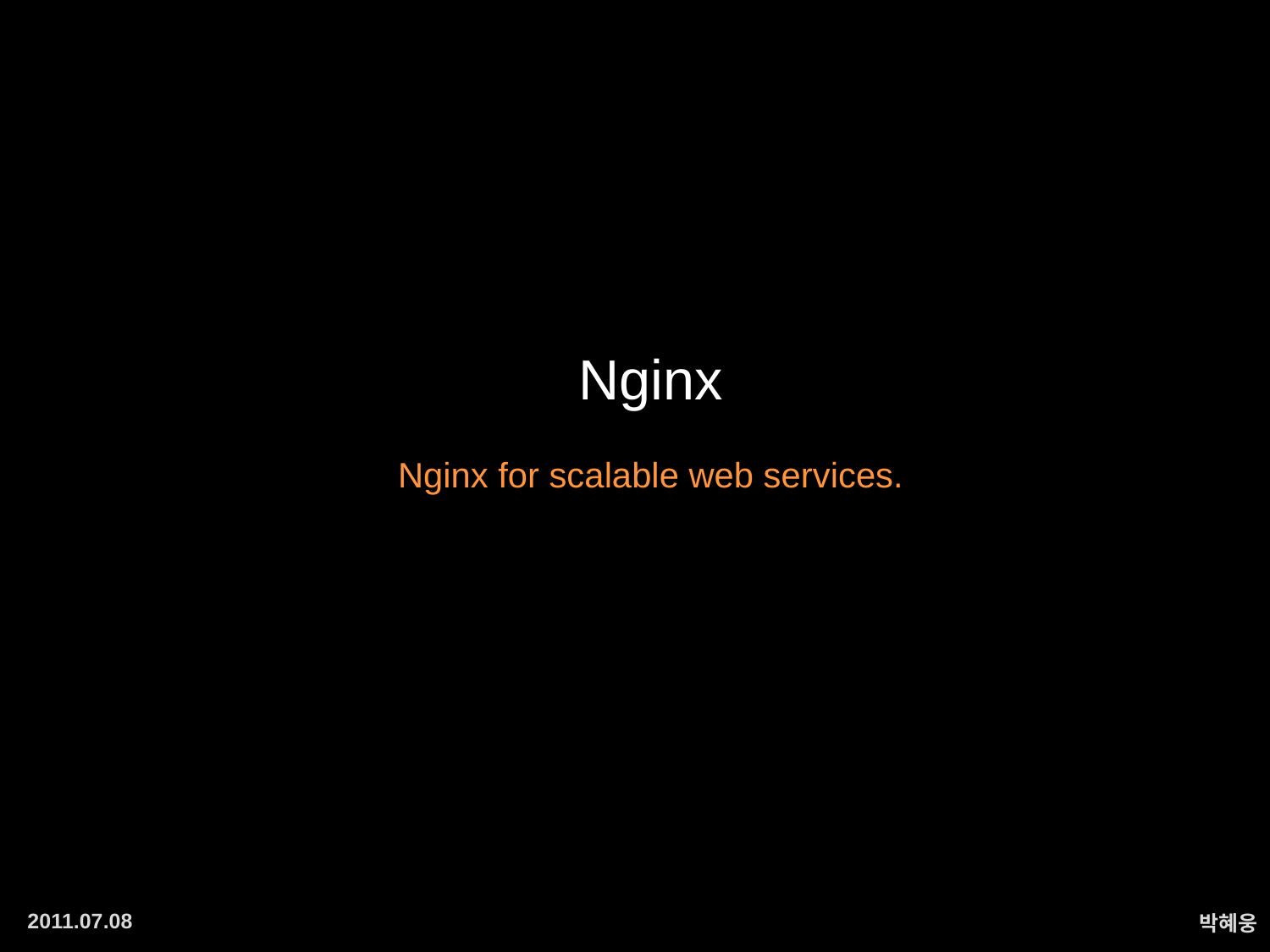

# Nginx
Nginx for scalable web services.
2011.07.08
박혜웅